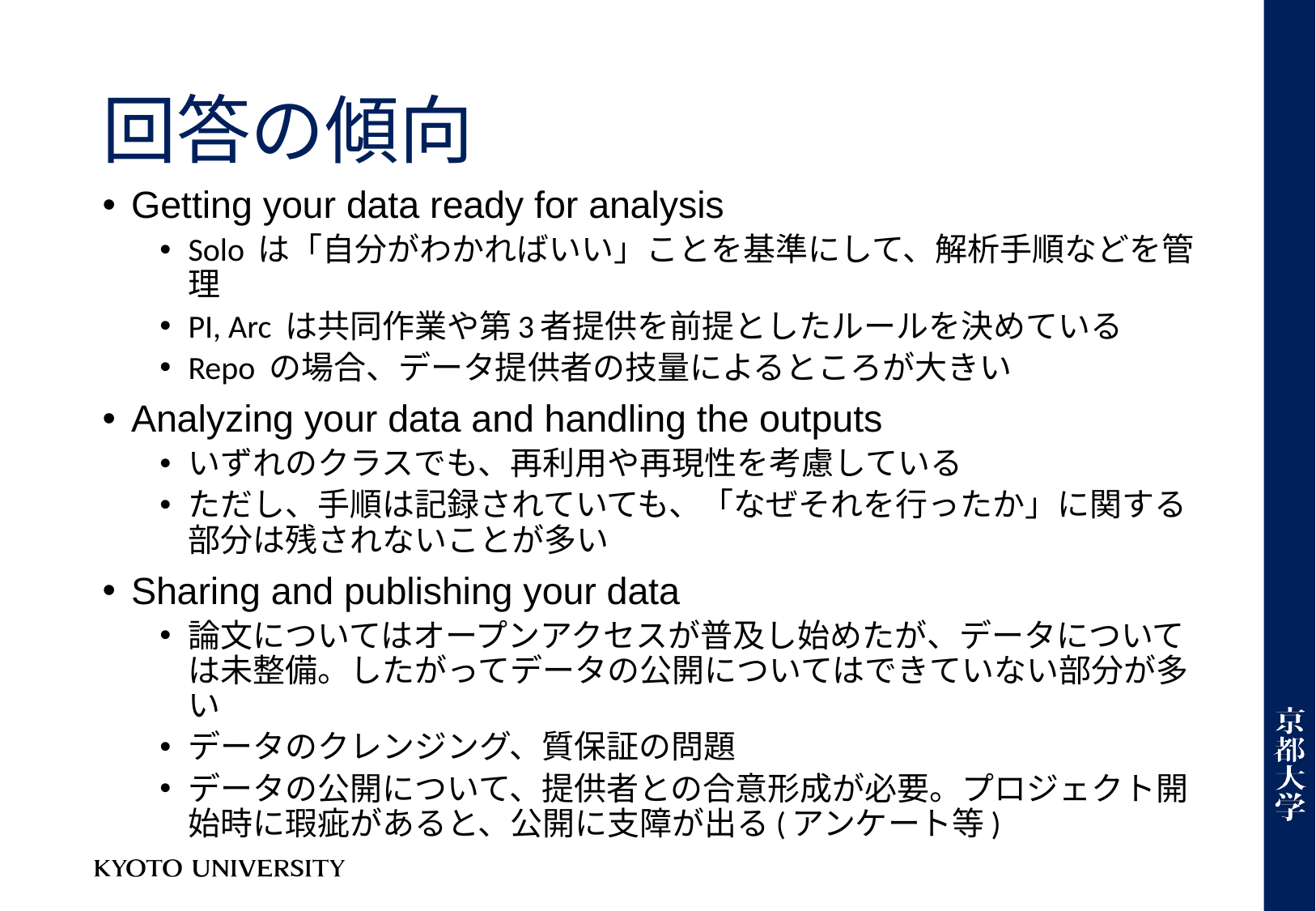

# 回答の傾向
Getting your data ready for analysis
Solo は「自分がわかればいい」ことを基準にして、解析手順などを管理
PI, Arc は共同作業や第3者提供を前提としたルールを決めている
Repo の場合、データ提供者の技量によるところが大きい
Analyzing your data and handling the outputs
いずれのクラスでも、再利用や再現性を考慮している
ただし、手順は記録されていても、「なぜそれを行ったか」に関する部分は残されないことが多い
Sharing and publishing your data
論文についてはオープンアクセスが普及し始めたが、データについては未整備。したがってデータの公開についてはできていない部分が多い
データのクレンジング、質保証の問題
データの公開について、提供者との合意形成が必要。プロジェクト開始時に瑕疵があると、公開に支障が出る(アンケート等)